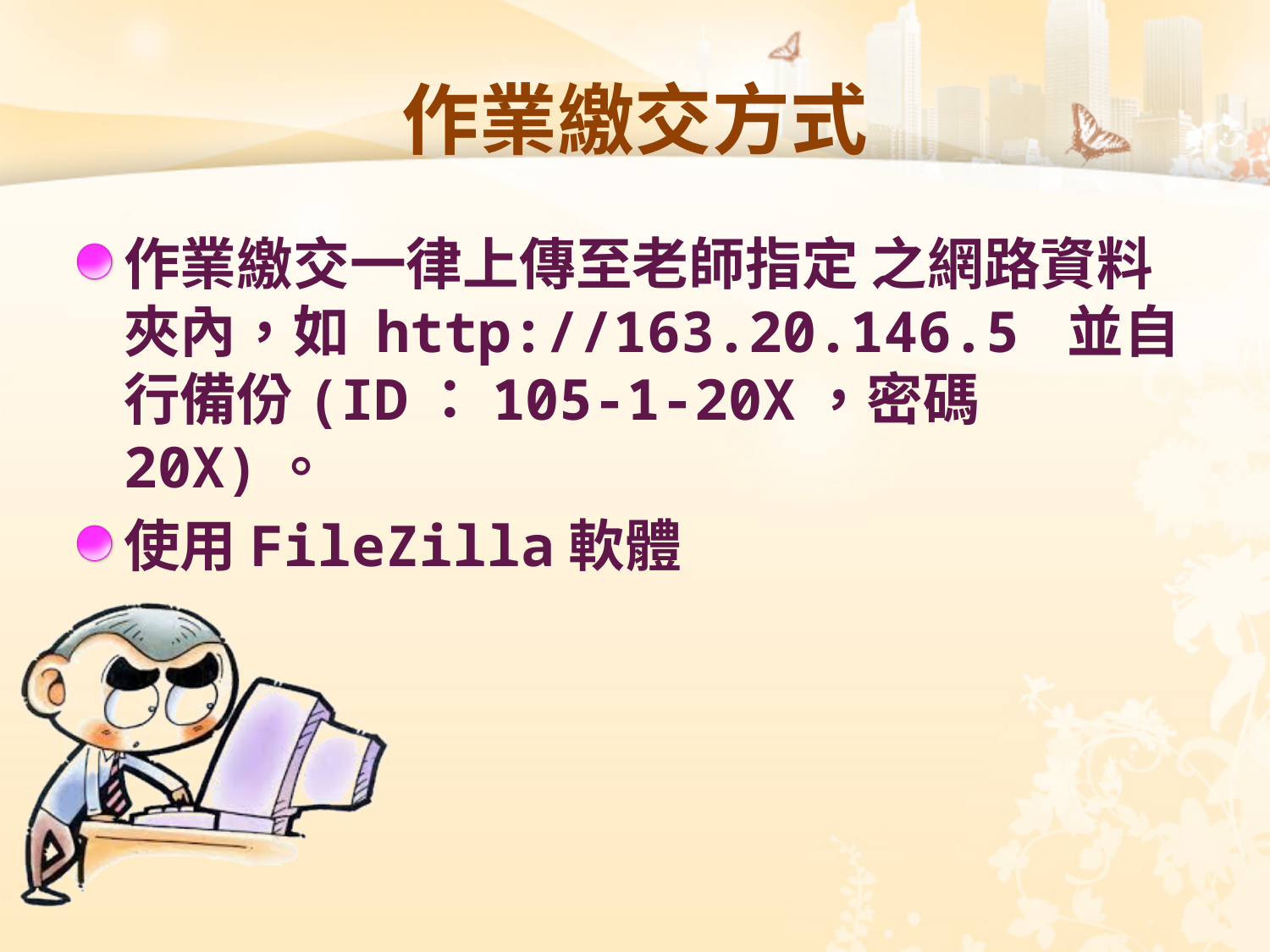

# 作業繳交方式
作業繳交一律上傳至老師指定 之網路資料夾內，如 http://163.20.146.5 並自行備份(ID：105-1-20X，密碼20X)。
使用FileZilla軟體